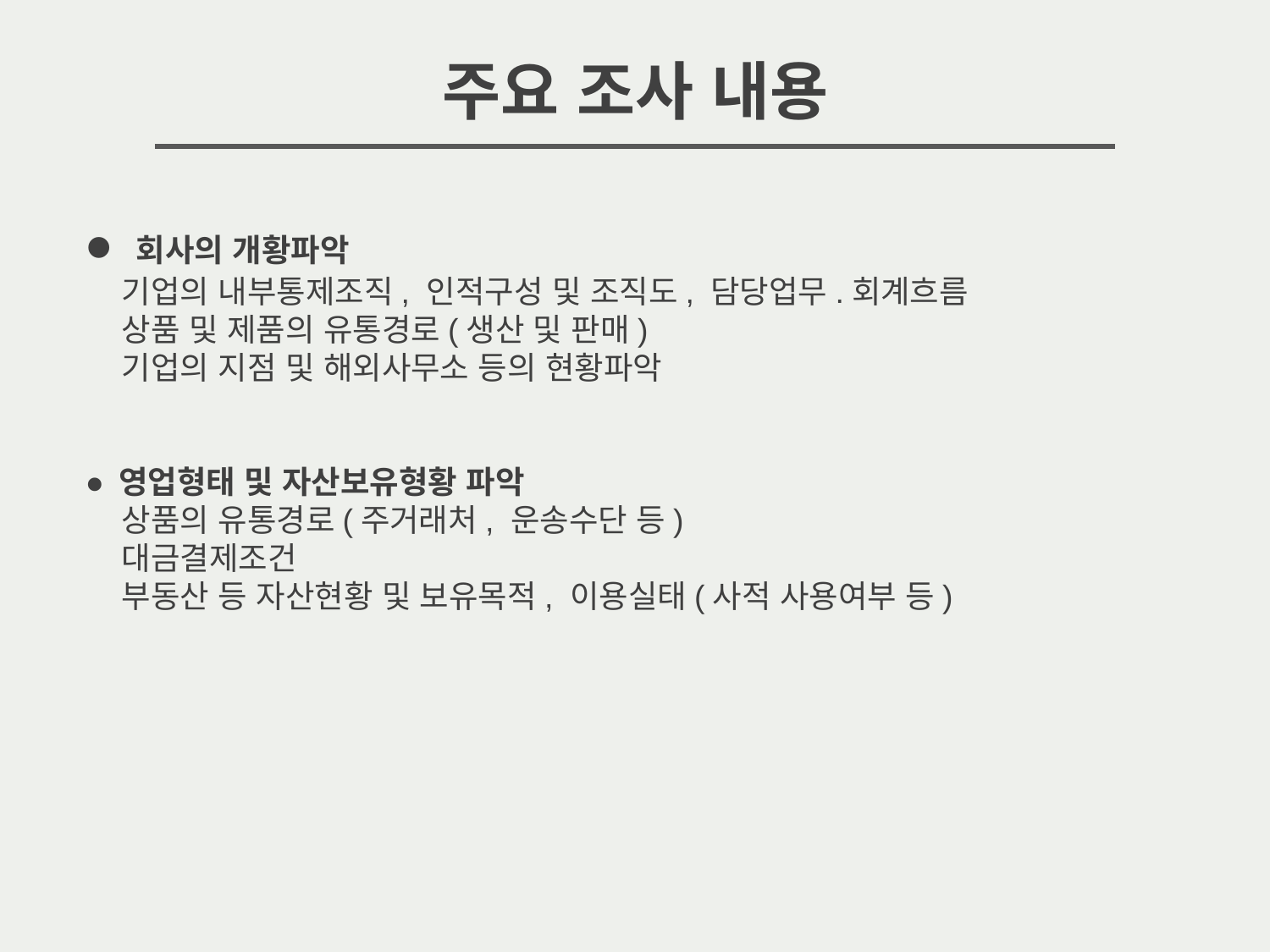

주요 조사 내용

⦁ 회사의 개황파악
   기업의 내부통제조직, 인적구성 및 조직도, 담당업무.회계흐름
   상품 및 제품의 유통경로(생산 및 판매)
   기업의 지점 및 해외사무소 등의 현황파악

⦁ 영업형태 및 자산보유형황 파악
   상품의 유통경로(주거래처, 운송수단 등)
   대금결제조건
   부동산 등 자산현황 및 보유목적, 이용실태(사적 사용여부 등)